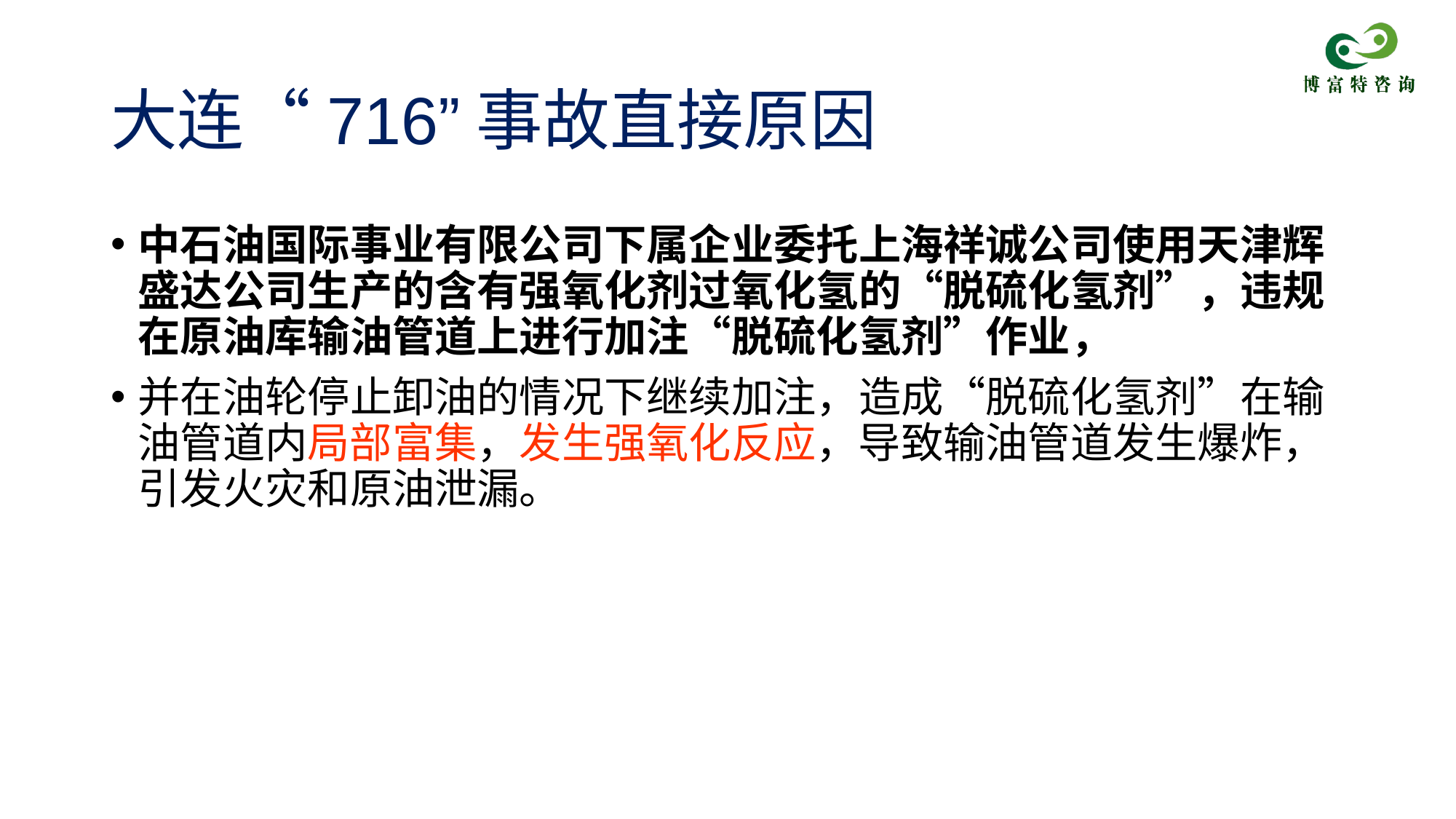

# 大连“716”事故直接原因
中石油国际事业有限公司下属企业委托上海祥诚公司使用天津辉盛达公司生产的含有强氧化剂过氧化氢的“脱硫化氢剂”，违规在原油库输油管道上进行加注“脱硫化氢剂”作业，
并在油轮停止卸油的情况下继续加注，造成“脱硫化氢剂”在输油管道内局部富集，发生强氧化反应，导致输油管道发生爆炸，引发火灾和原油泄漏。